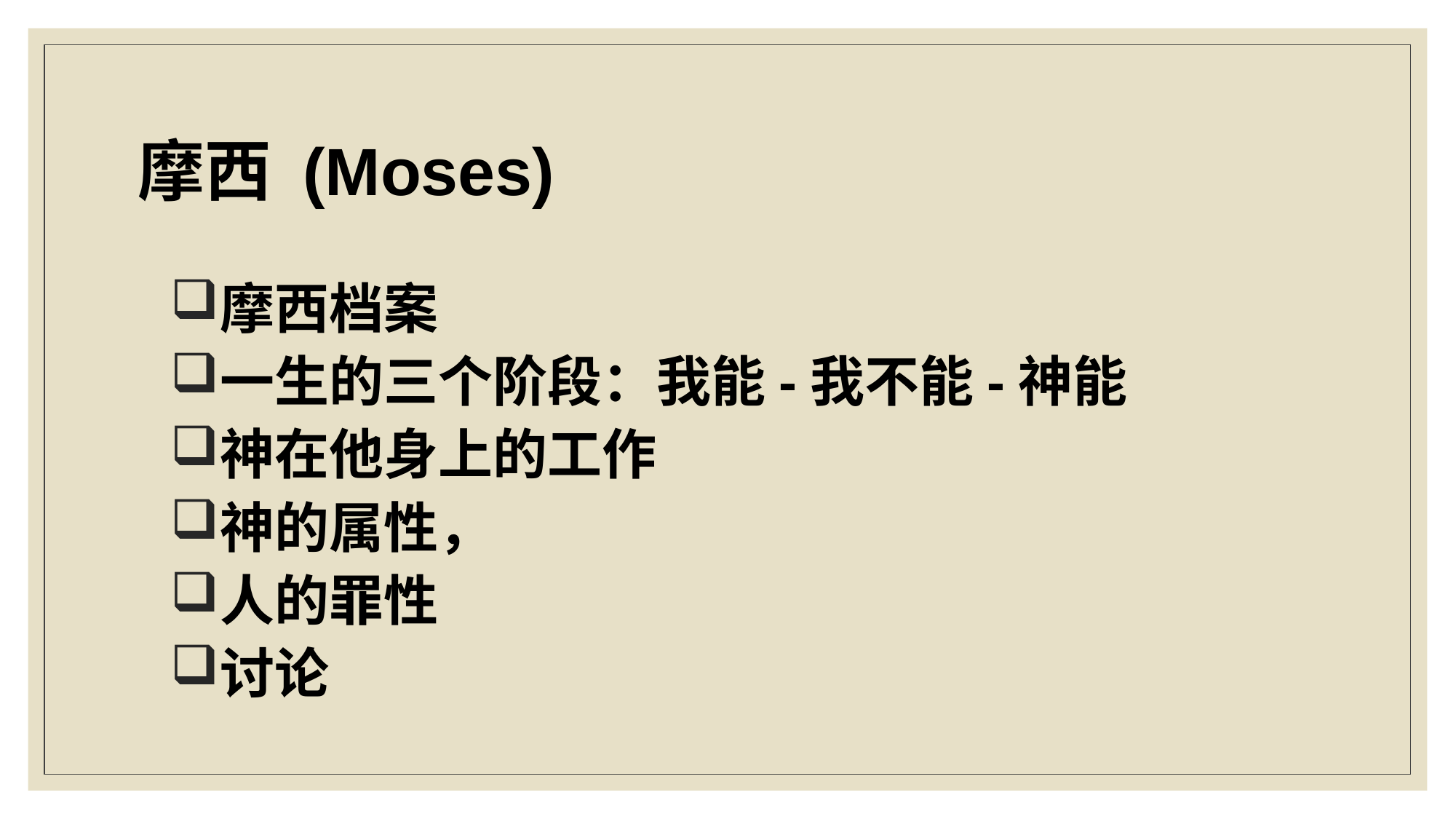

# 摩西 (Moses)

摩西档案
一生的三个阶段：我能-我不能-神能
神在他身上的工作
神的属性，
人的罪性
讨论